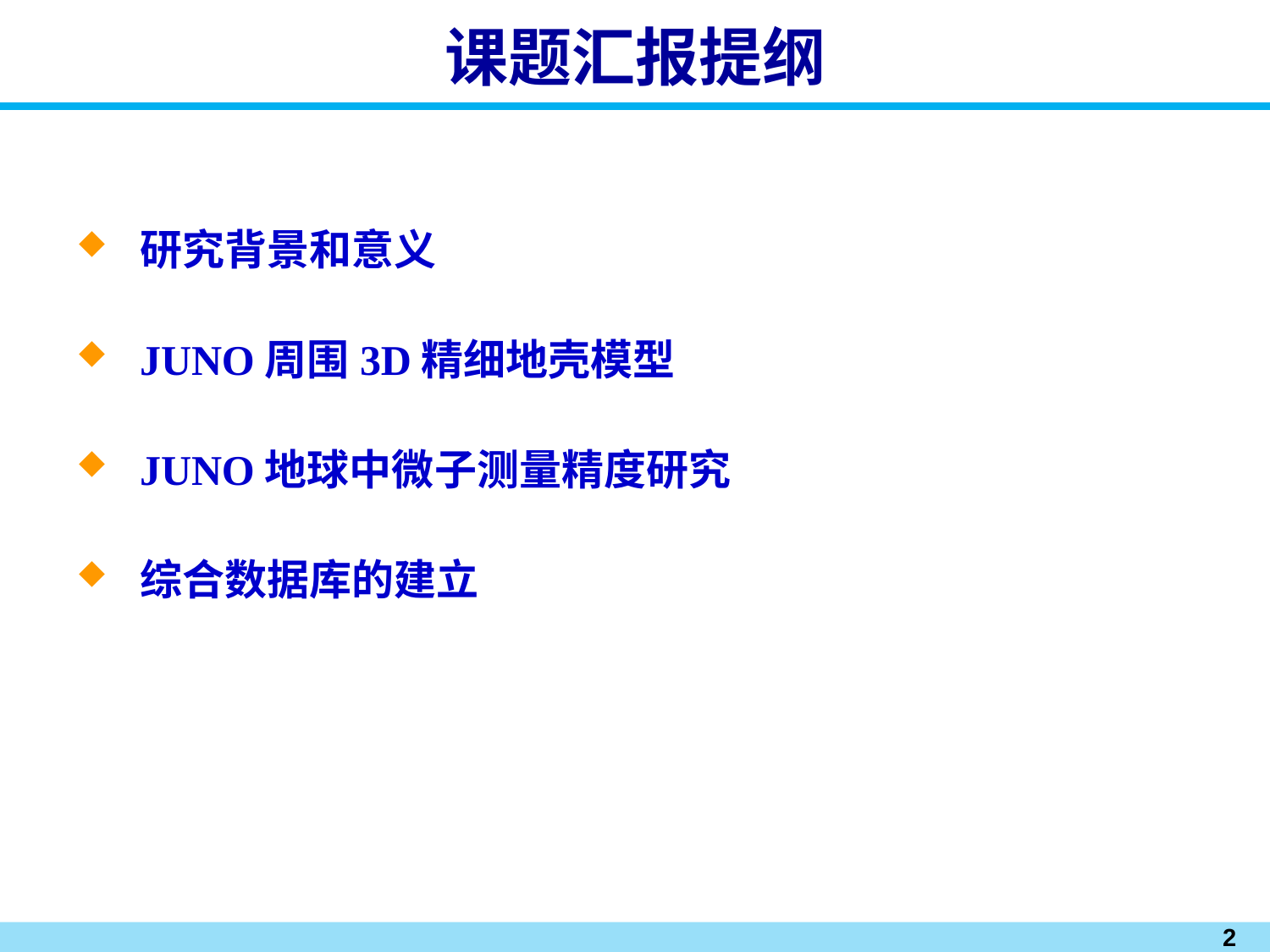

# 课题汇报提纲
研究背景和意义
JUNO周围3D精细地壳模型
JUNO地球中微子测量精度研究
综合数据库的建立